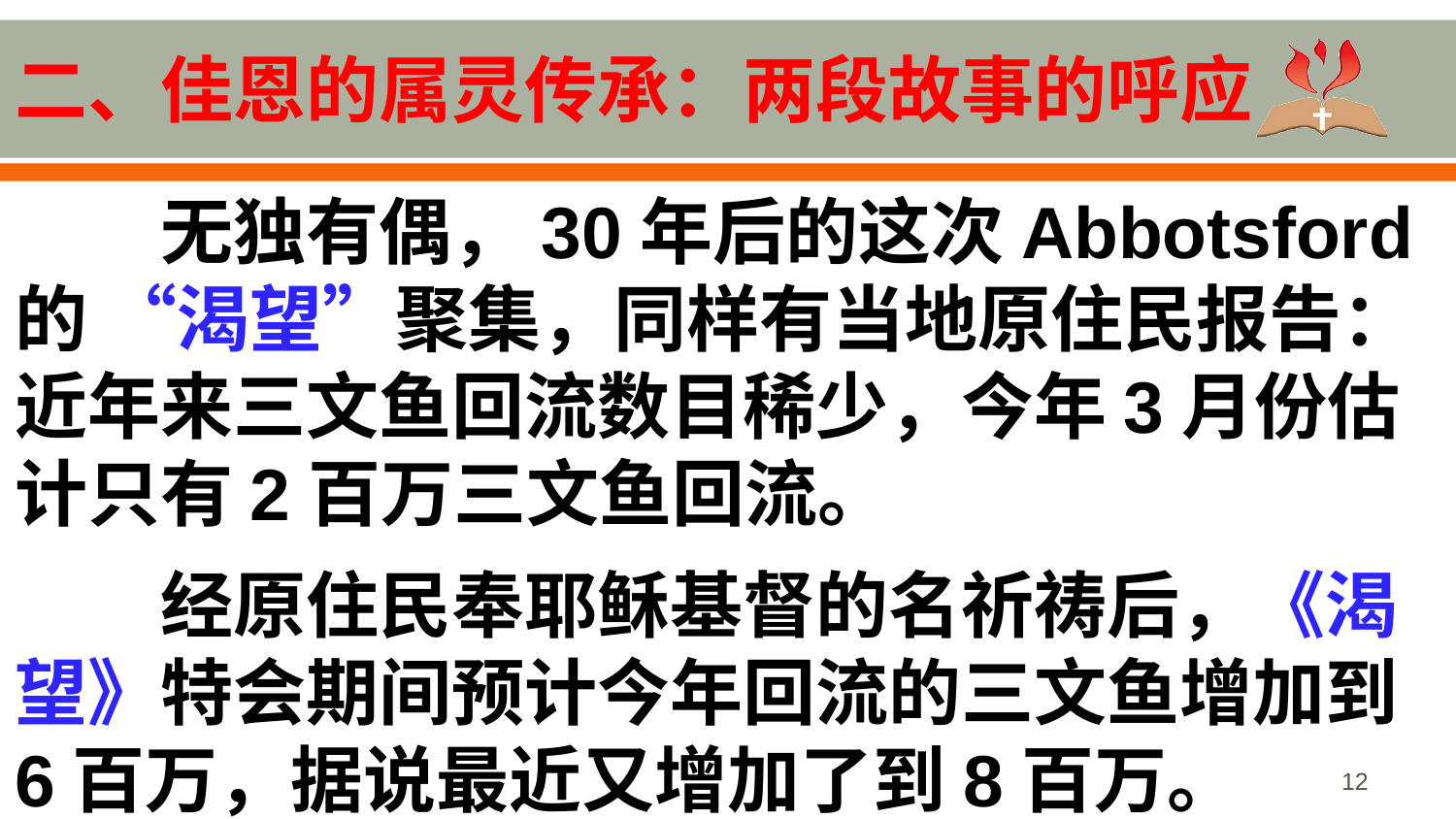

# 二、佳恩的属灵传承：两段故事的呼应
无独有偶，30年后的这次Abbotsford 的 “渴望”聚集，同样有当地原住民报告：近年来三文鱼回流数目稀少，今年3月份估计只有2百万三文鱼回流。
经原住民奉耶稣基督的名祈祷后，《渴望》特会期间预计今年回流的三文鱼增加到6百万，据说最近又增加了到8百万。

12